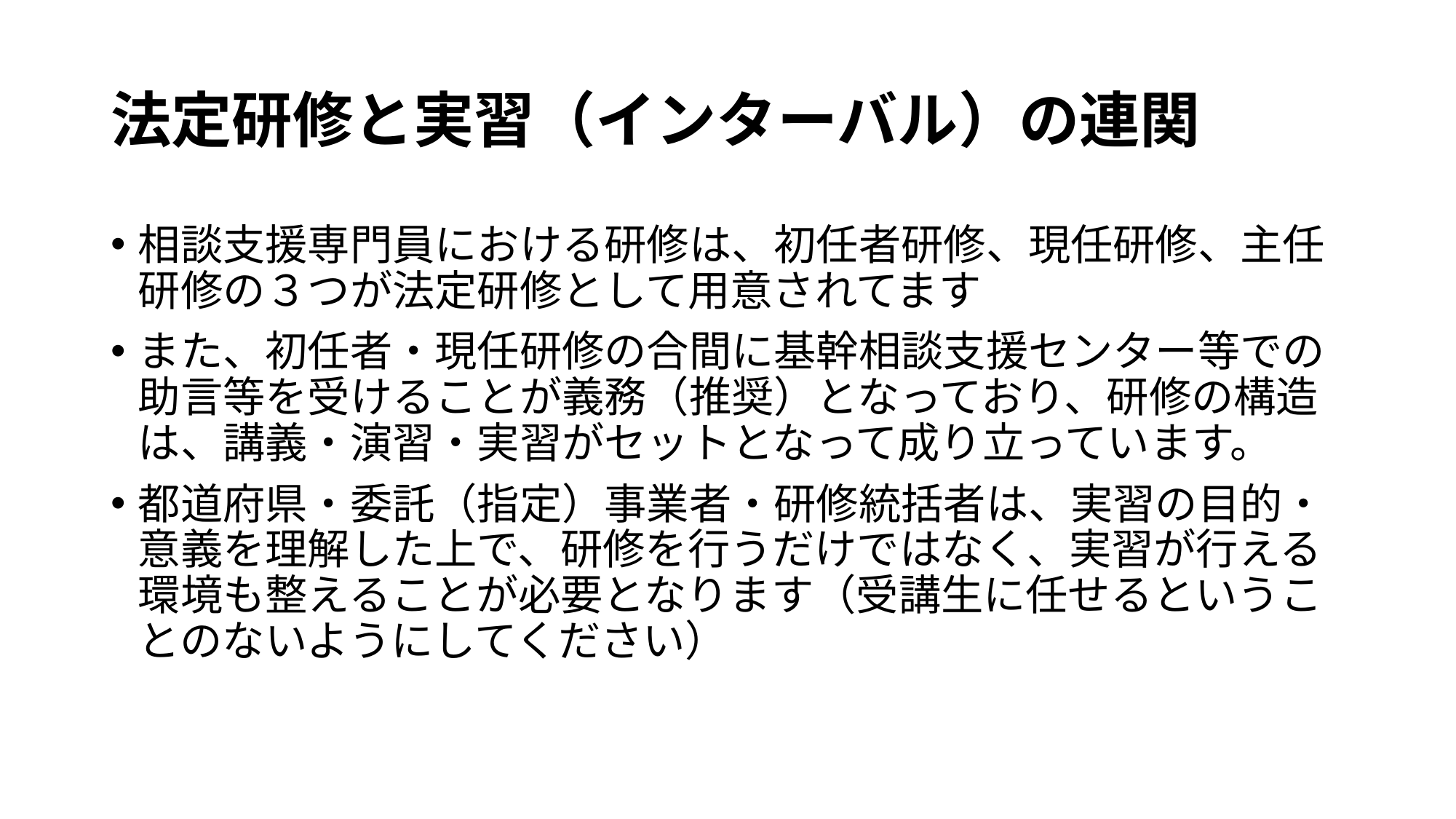

# 法定研修と実習（インターバル）の連関
相談支援専門員における研修は、初任者研修、現任研修、主任研修の３つが法定研修として用意されてます
また、初任者・現任研修の合間に基幹相談支援センター等での助言等を受けることが義務（推奨）となっており、研修の構造は、講義・演習・実習がセットとなって成り立っています。
都道府県・委託（指定）事業者・研修統括者は、実習の目的・意義を理解した上で、研修を行うだけではなく、実習が行える環境も整えることが必要となります（受講生に任せるということのないようにしてください）